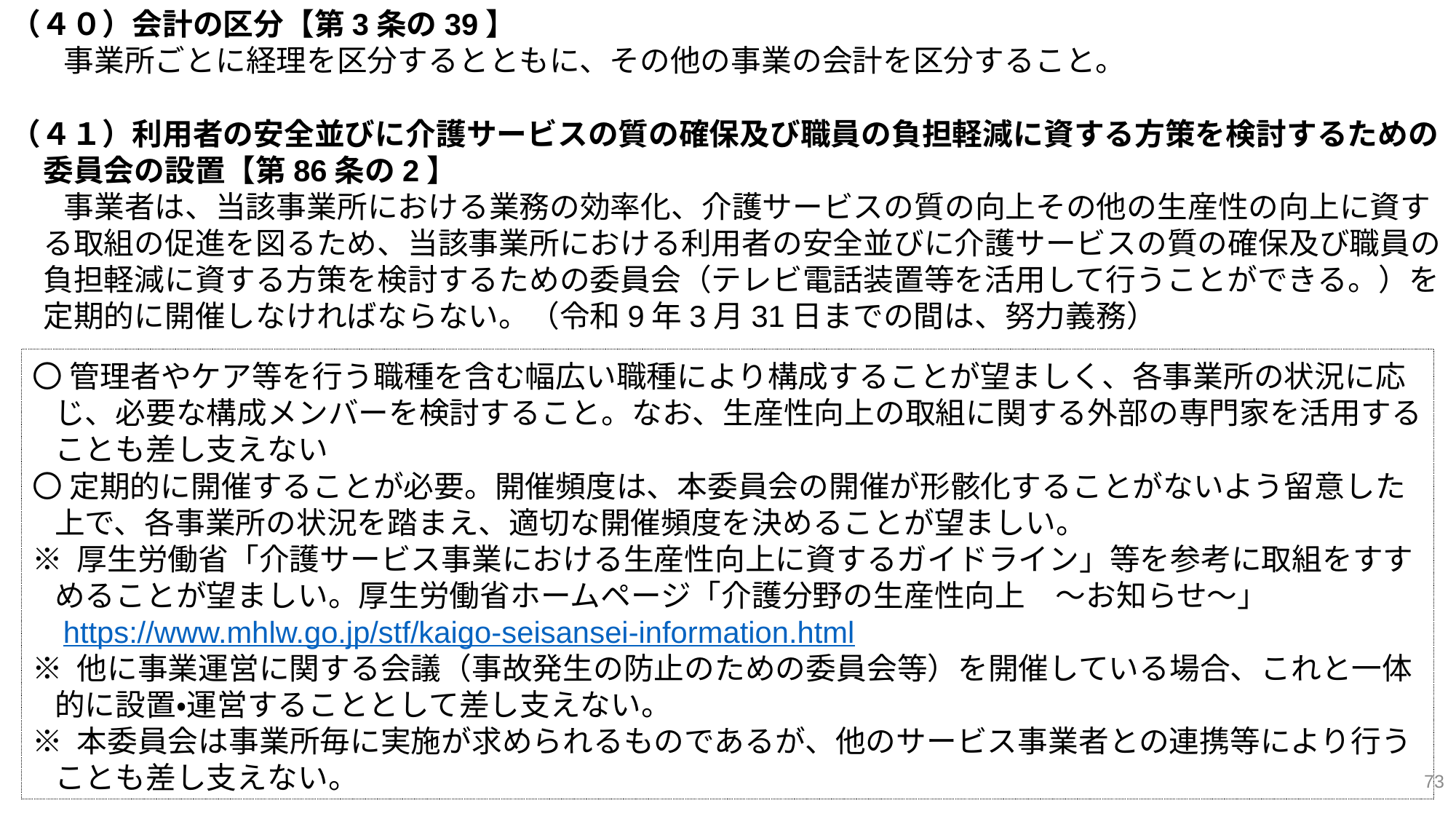

（４０）会計の区分【第3条の39】
事業所ごとに経理を区分するとともに、その他の事業の会計を区分すること。

（４１）利用者の安全並びに介護サービスの質の確保及び職員の負担軽減に資する方策を検討するための委員会の設置【第86条の2】
事業者は、当該事業所における業務の効率化、介護サービスの質の向上その他の生産性の向上に資する取組の促進を図るため、当該事業所における利用者の安全並びに介護サービスの質の確保及び職員の負担軽減に資する方策を検討するための委員会（テレビ電話装置等を活用して行うことができる。）を定期的に開催しなければならない。（令和9年3月31日までの間は、努力義務）

〇 管理者やケア等を行う職種を含む幅広い職種により構成することが望ましく、各事業所の状況に応じ、必要な構成メンバーを検討すること。なお、生産性向上の取組に関する外部の専門家を活用することも差し支えない
〇 定期的に開催することが必要。開催頻度は、本委員会の開催が形骸化することがないよう留意した上で、各事業所の状況を踏まえ、適切な開催頻度を決めることが望ましい。
※ 厚生労働省「介護サービス事業における生産性向上に資するガイドライン」等を参考に取組をすすめることが望ましい。厚生労働省ホームページ「介護分野の生産性向上　～お知らせ～」
https://www.mhlw.go.jp/stf/kaigo-seisansei-information.html
※ 他に事業運営に関する会議（事故発生の防止のための委員会等）を開催している場合、これと一体的に設置・運営することとして差し支えない。
※ 本委員会は事業所毎に実施が求められるものであるが、他のサービス事業者との連携等により行うことも差し支えない。
73